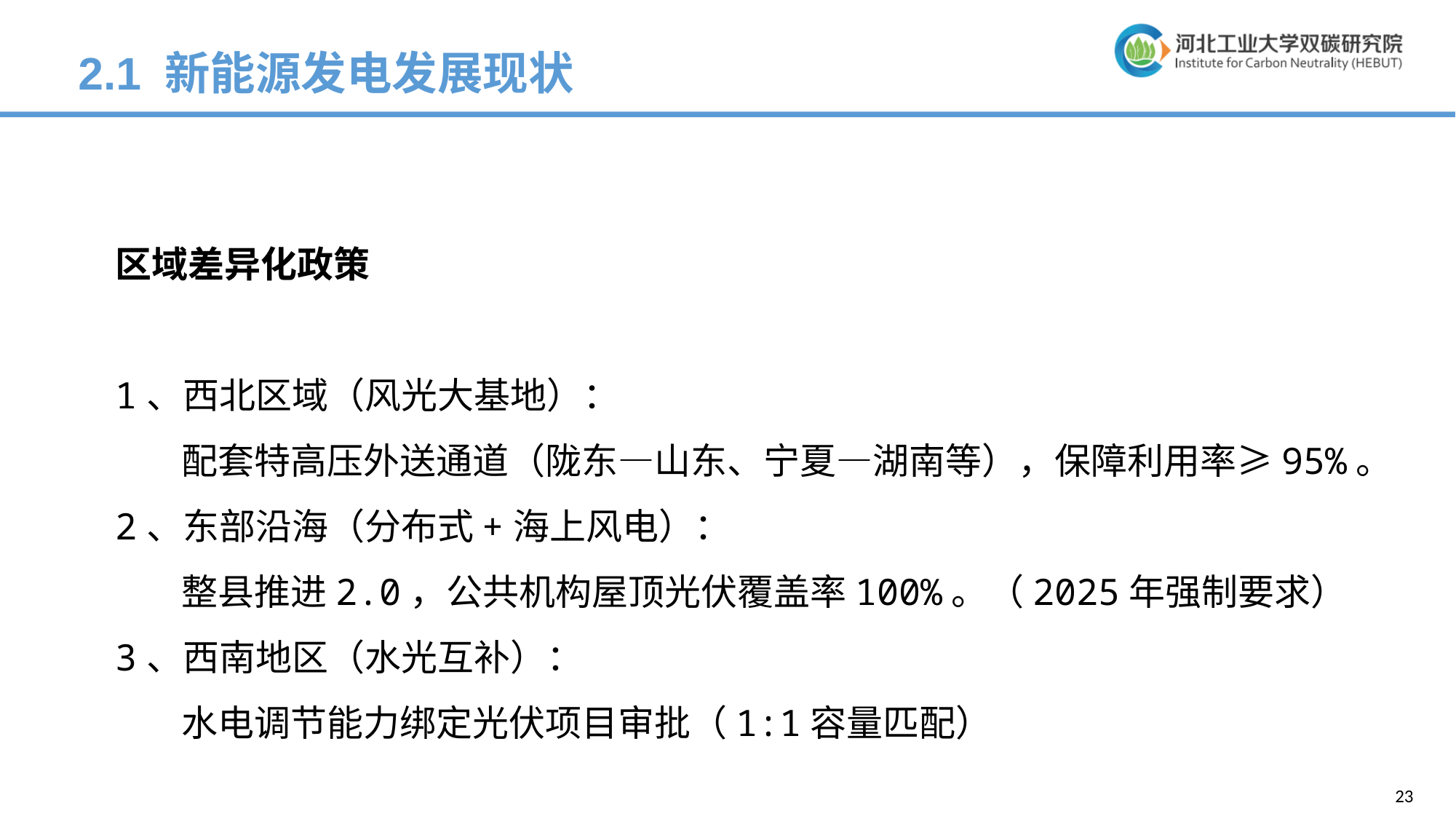

2.1 新能源发电发展现状

区域差异化政策

1、西北区域（风光大基地）：
       配套特高压外送通道（陇东—山东、宁夏—湖南等），保障利用率≥95%。
2、东部沿海（分布式+海上风电）：
       整县推进2.0，公共机构屋顶光伏覆盖率100%。（2025年强制要求）
3、西南地区（水光互补）：
       水电调节能力绑定光伏项目审批（1:1容量匹配）
23